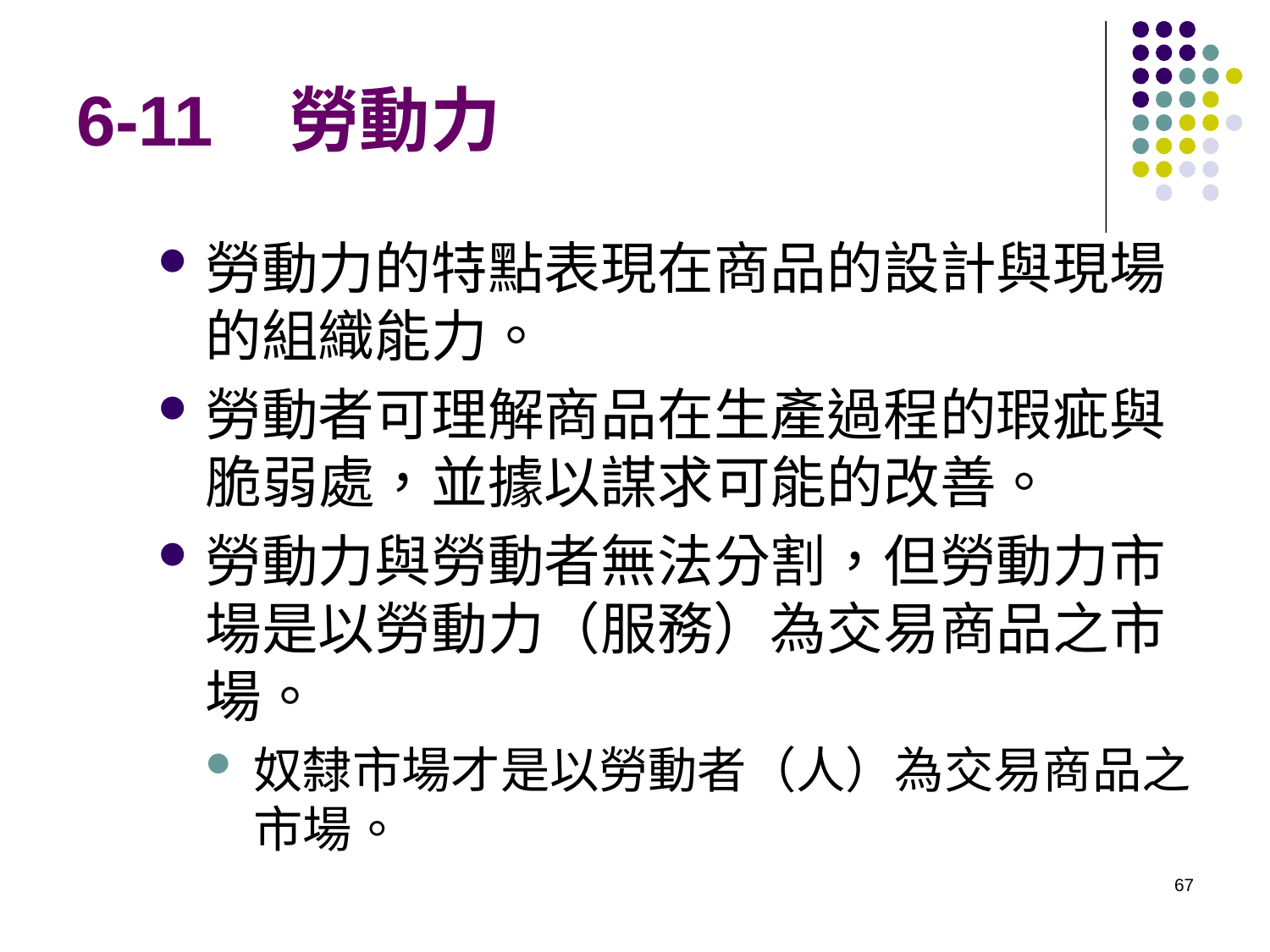

# 6-11   勞動力
勞動力的特點表現在商品的設計與現場的組織能力。
勞動者可理解商品在生產過程的瑕疵與脆弱處，並據以謀求可能的改善。
勞動力與勞動者無法分割，但勞動力市場是以勞動力（服務）為交易商品之市場。
奴隸市場才是以勞動者（人）為交易商品之市場。
67